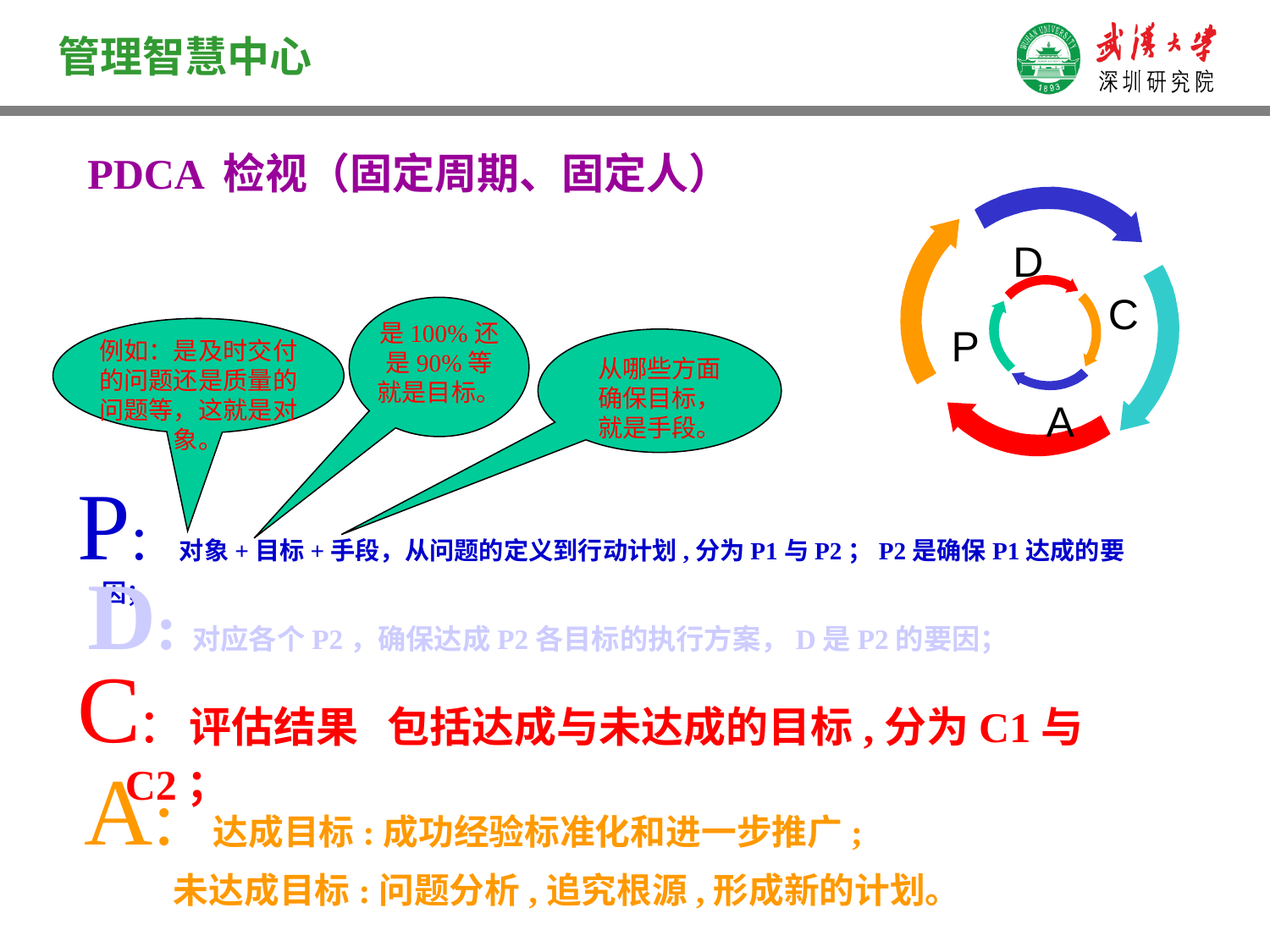

PDCA 检视（固定周期、固定人）

 P: 对象+目标+手段，从问题的定义到行动计划,分为P1与P2；P2是确保P1达成的要因；

A: 达成目标:成功经验标准化和进一步推广;
          未达成目标:问题分析,追究根源,形成新的计划。
D

D:对应各个P2，确保达成P2各目标的执行方案，D是P2的要因；
C
是100%还是90%等就是目标。
P
例如：是及时交付的问题还是质量的问题等，这就是对象。
从哪些方面确保目标，就是手段。

C: 评估结果   包括达成与未达成的目标,分为C1与C2；
 A